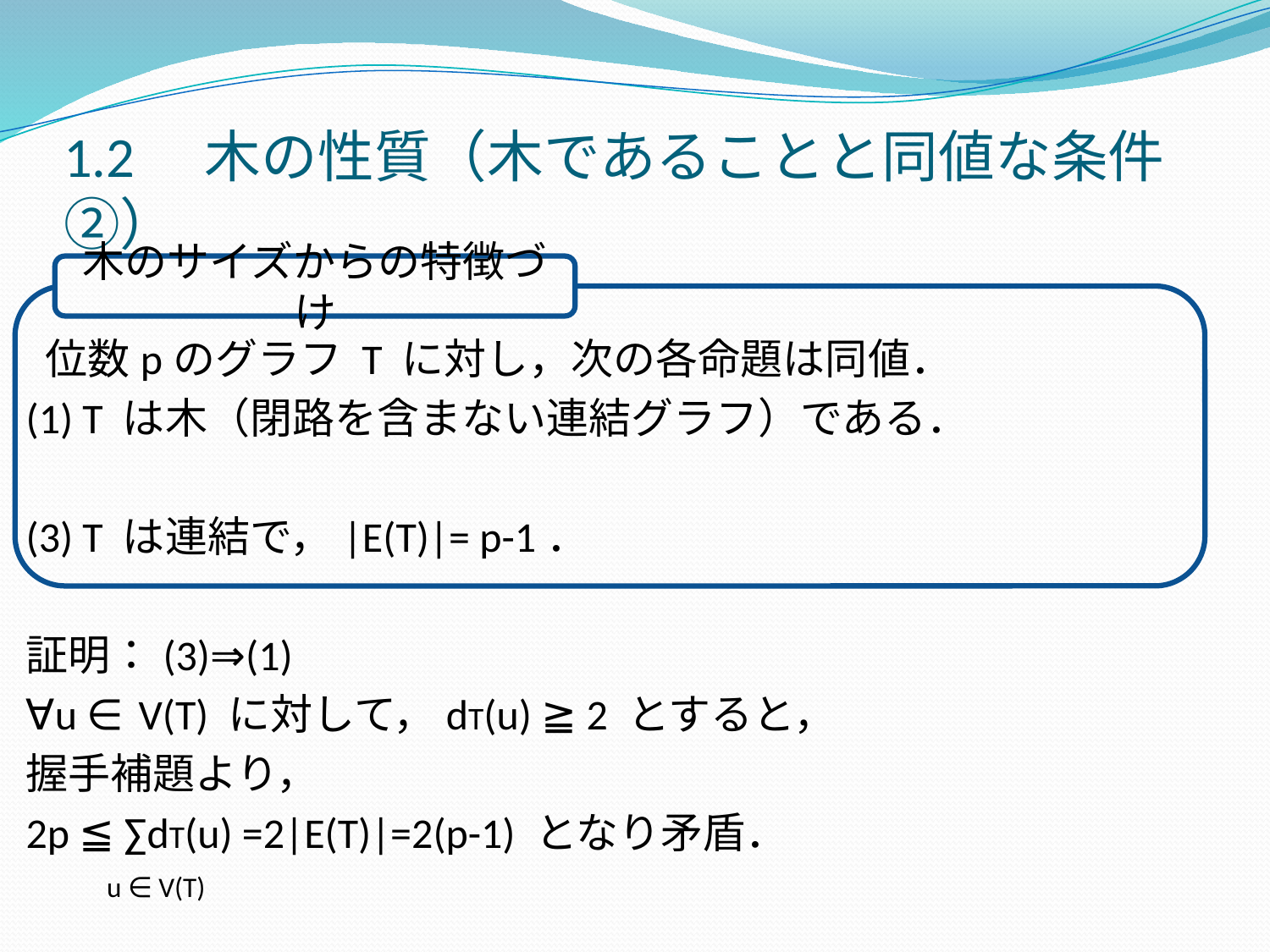

# 1.2　木の性質（木であることと同値な条件②）
木のサイズからの特徴づけ

 位数pのグラフ T に対し，次の各命題は同値．
(1) T は木（閉路を含まない連結グラフ）である．

(3) T は連結で，|E(T)|= p-1．

証明：(3)⇒(1)
∀u ∈ V(T) に対して，dT(u) ≧ 2 とすると，
握手補題より，
2p ≦ ∑dT(u) =2|E(T)|=2(p-1) となり矛盾．

u ∈ V(T)